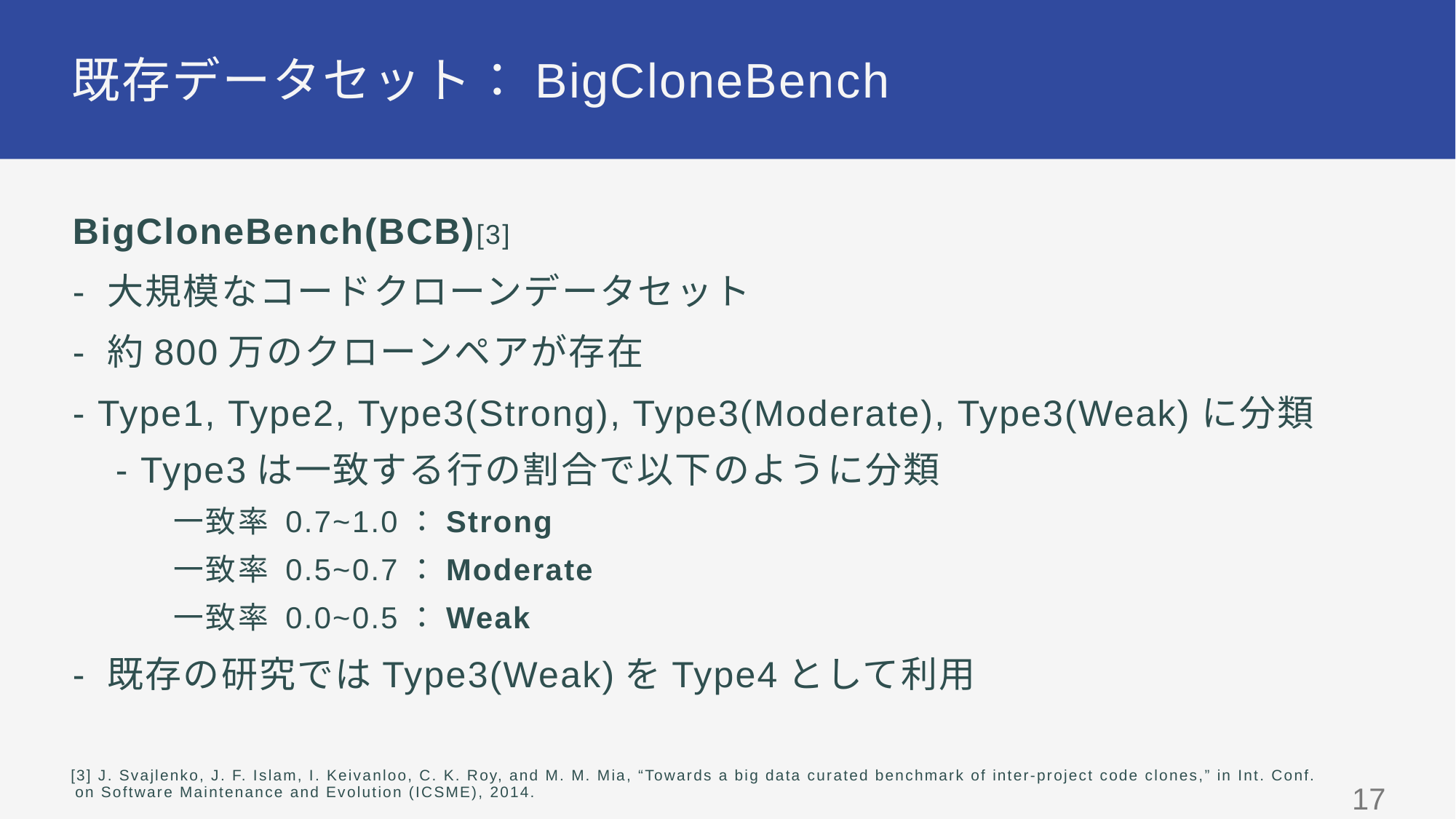

# 既存データセット：BigCloneBench
BigCloneBench(BCB)[3]
- 大規模なコードクローンデータセット
- 約800万のクローンペアが存在
- Type1, Type2, Type3(Strong), Type3(Moderate), Type3(Weak)に分類
- Type3は一致する行の割合で以下のように分類
 一致率 0.7~1.0：Strong
 一致率 0.5~0.7：Moderate
 一致率 0.0~0.5：Weak
- 既存の研究ではType3(Weak)をType4として利用

[3] J. Svajlenko, J. F. Islam, I. Keivanloo, C. K. Roy, and M. M. Mia, “Towards a big data curated benchmark of inter-project code clones,” in Int. Conf.
 on Software Maintenance and Evolution (ICSME), 2014.
17